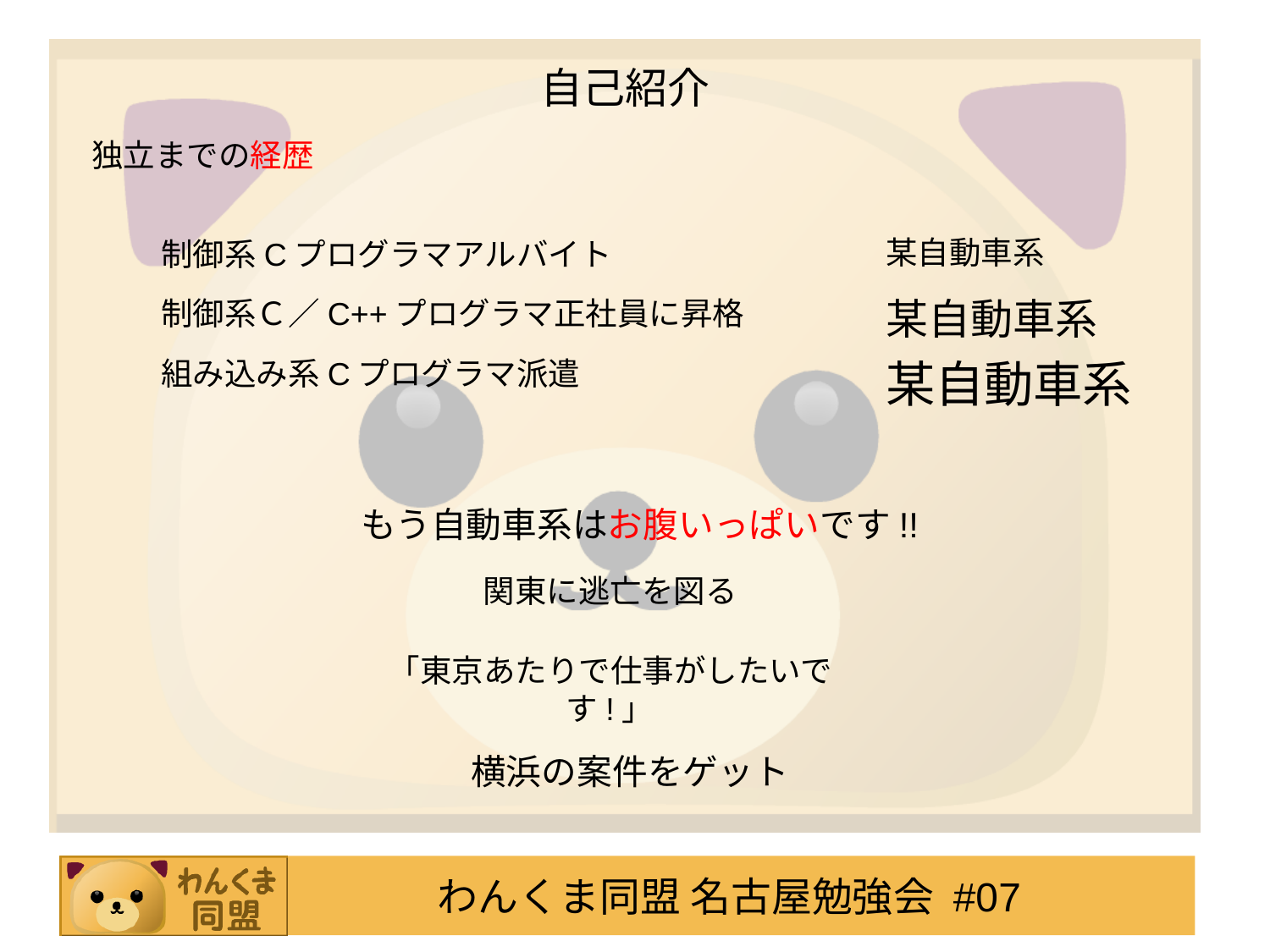

# 自己紹介
独立までの経歴
某自動車系
制御系Cプログラマアルバイト
某自動車系
制御系Ｃ／C++プログラマ正社員に昇格
組み込み系Cプログラマ派遣
某自動車系
もう自動車系はお腹いっぱいです!!
関東に逃亡を図る
「東京あたりで仕事がしたいです!」
横浜の案件をゲット